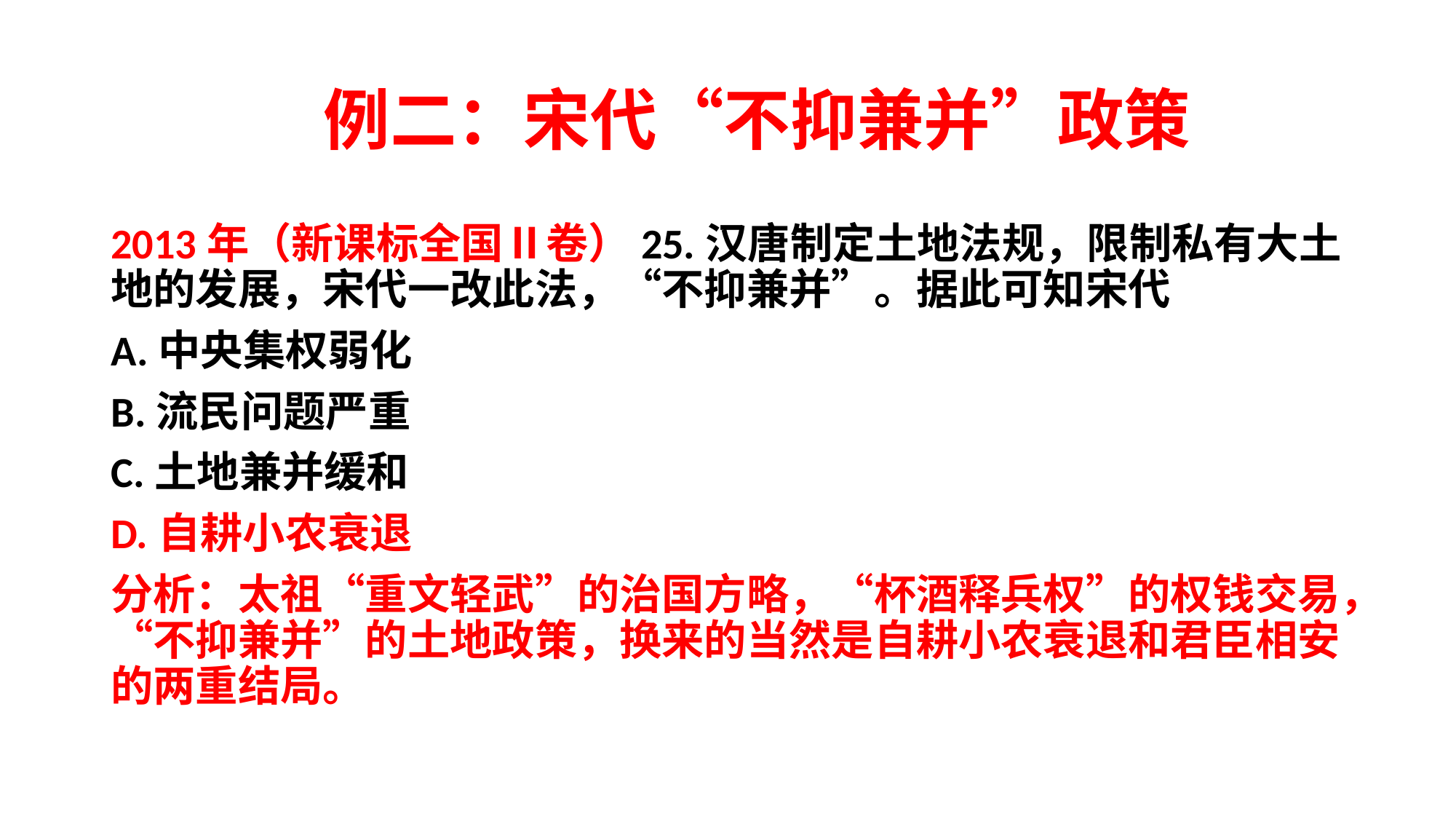

# 例二：宋代“不抑兼并”政策
2013年（新课标全国Ⅱ卷）25.汉唐制定土地法规，限制私有大土地的发展，宋代一改此法，“不抑兼并”。据此可知宋代
A.中央集权弱化
B.流民问题严重
C.土地兼并缓和
D.自耕小农衰退
分析：太祖“重文轻武”的治国方略，“杯酒释兵权”的权钱交易，“不抑兼并”的土地政策，换来的当然是自耕小农衰退和君臣相安的两重结局。